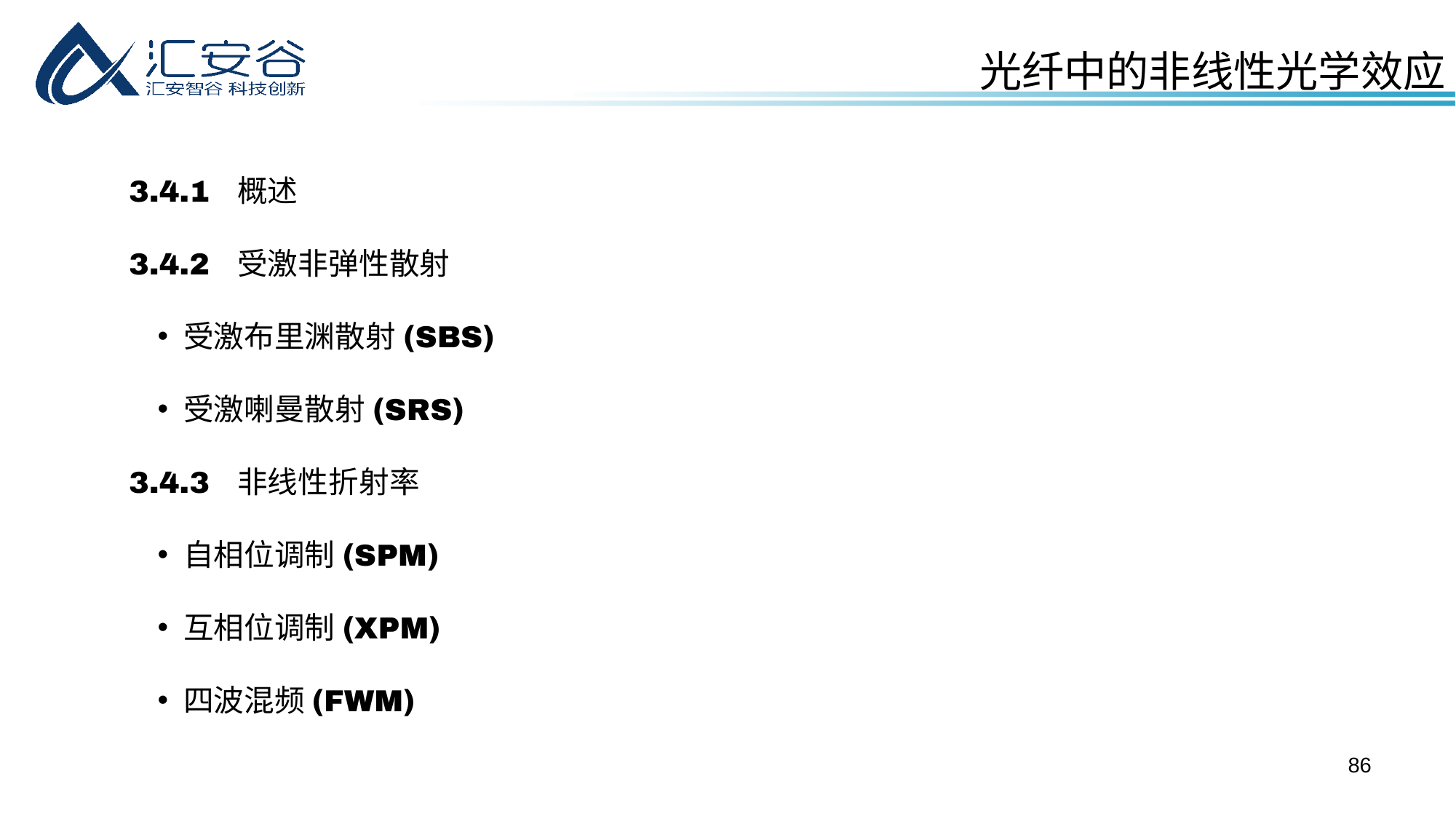

光纤中的非线性光学效应
3.4.1  概述
3.4.2  受激非弹性散射
受激布里渊散射(SBS)
受激喇曼散射(SRS)
3.4.3  非线性折射率
自相位调制(SPM)
互相位调制(XPM)
四波混频(FWM)
86